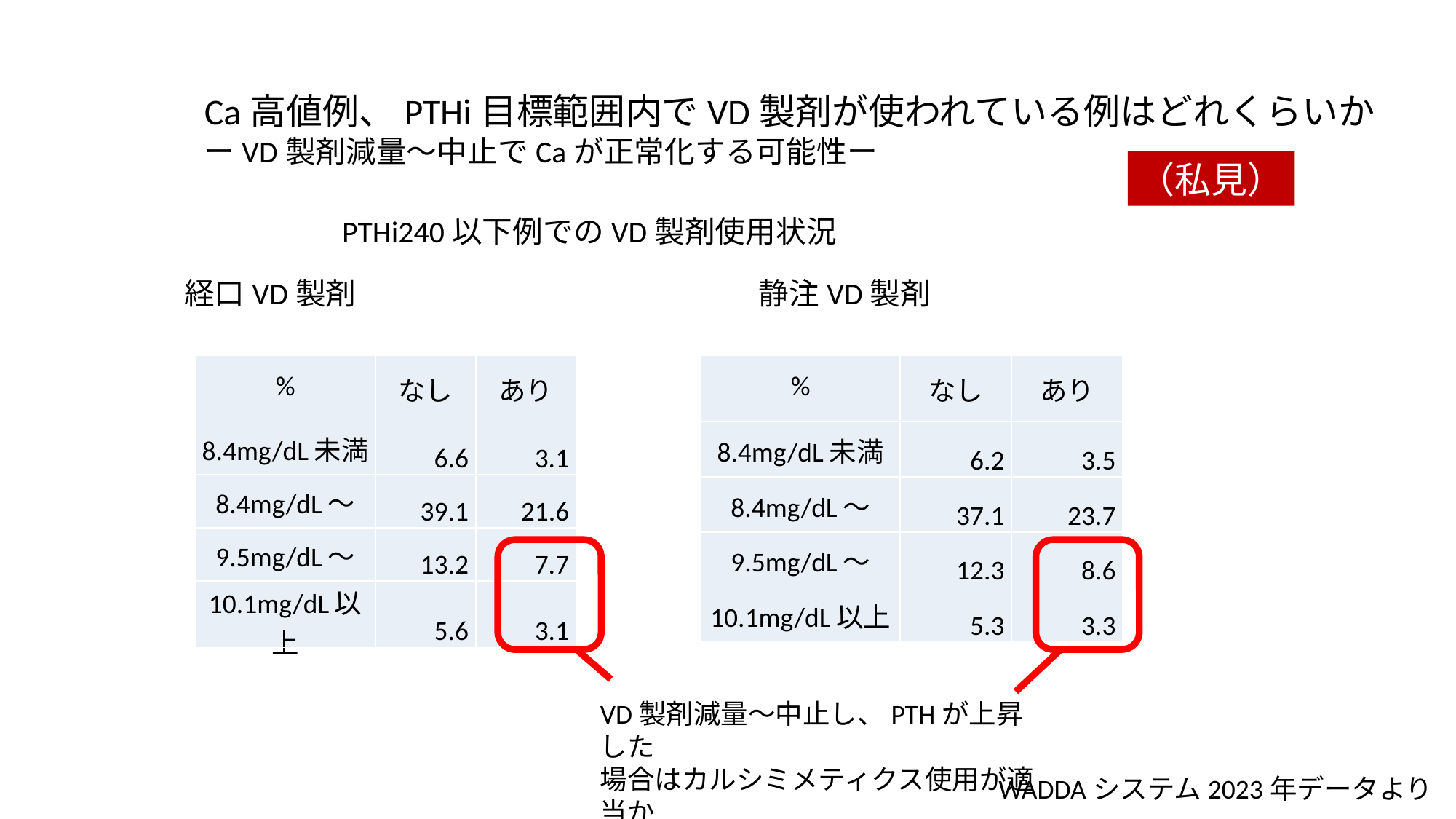

Ca高値例、PTHi目標範囲内でVD製剤が使われている例はどれくらいか
ーVD製剤減量～中止でCaが正常化する可能性ー
（私見）
PTHi240以下例でのVD製剤使用状況
経口VD製剤
静注VD製剤
| % | なし | あり |
| --- | --- | --- |
| 8.4mg/dL未満 | 6.6 | 3.1 |
| 8.4mg/dL～ | 39.1 | 21.6 |
| 9.5mg/dL～ | 13.2 | 7.7 |
| 10.1mg/dL以上 | 5.6 | 3.1 |
| % | なし | あり |
| --- | --- | --- |
| 8.4mg/dL未満 | 6.2 | 3.5 |
| 8.4mg/dL～ | 37.1 | 23.7 |
| 9.5mg/dL～ | 12.3 | 8.6 |
| 10.1mg/dL以上 | 5.3 | 3.3 |

VD製剤減量～中止し、PTHが上昇した
場合はカルシミメティクス使用が適当か
WADDAシステム2023年データより